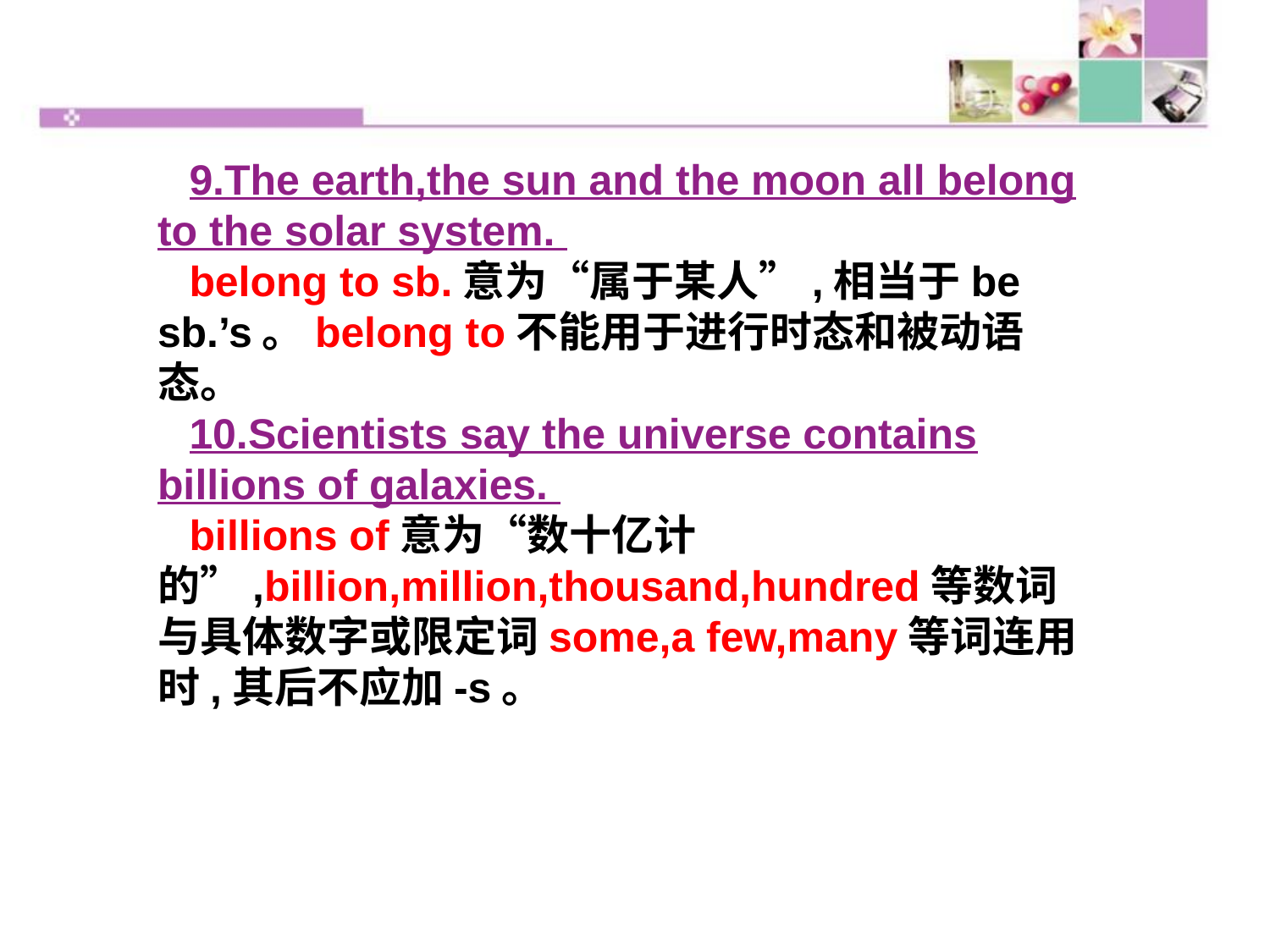

9.The earth,the sun and the moon all belong to the solar system.
belong to sb.意为“属于某人”,相当于be sb.’s。belong to不能用于进行时态和被动语态。
10.Scientists say the universe contains billions of galaxies.
billions of意为“数十亿计的”,billion,million,thousand,hundred等数词与具体数字或限定词some,a few,many等词连用时,其后不应加-s。